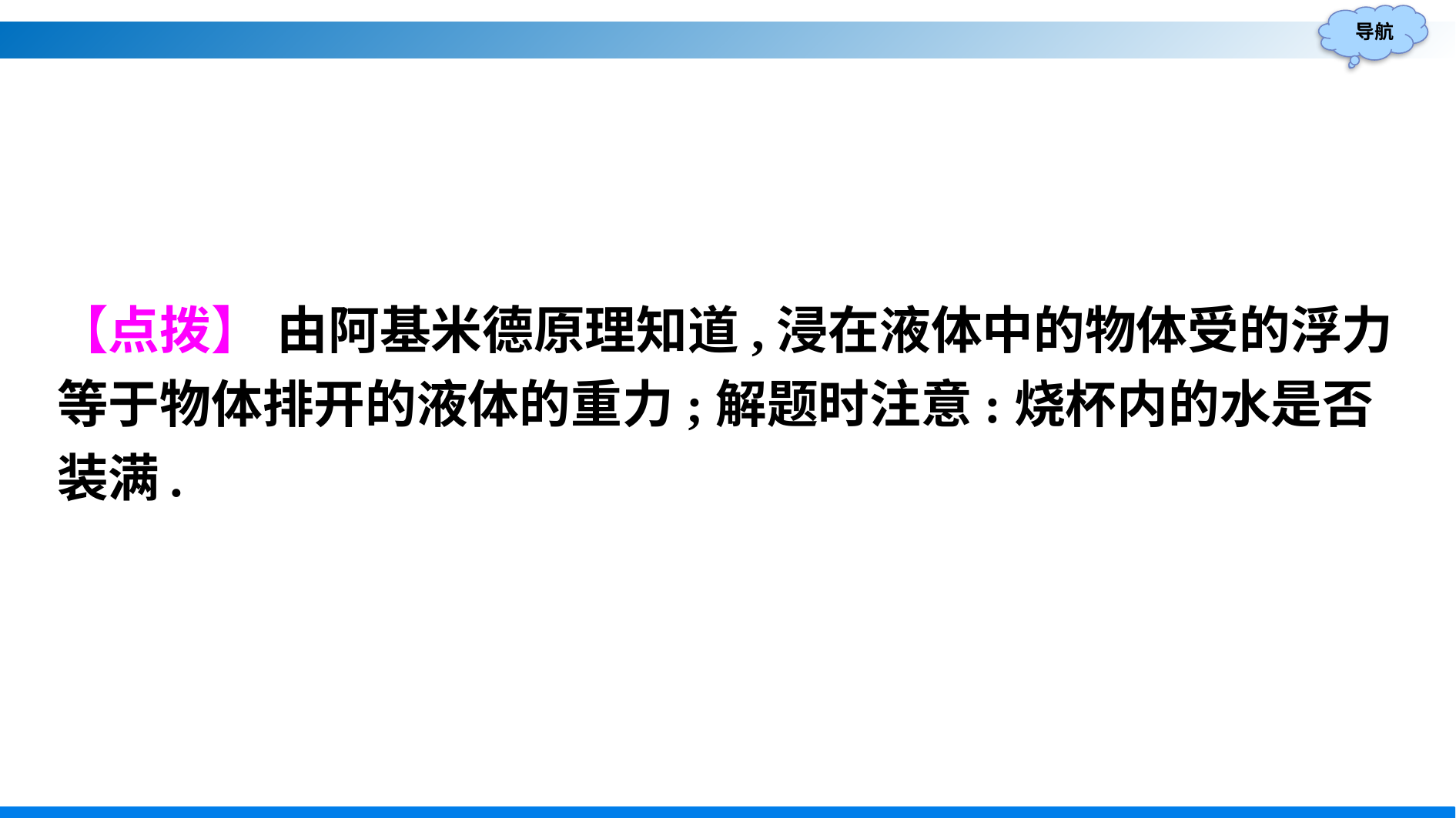

【点拨】 由阿基米德原理知道,浸在液体中的物体受的浮力等于物体排开的液体的重力;解题时注意:烧杯内的水是否装满.